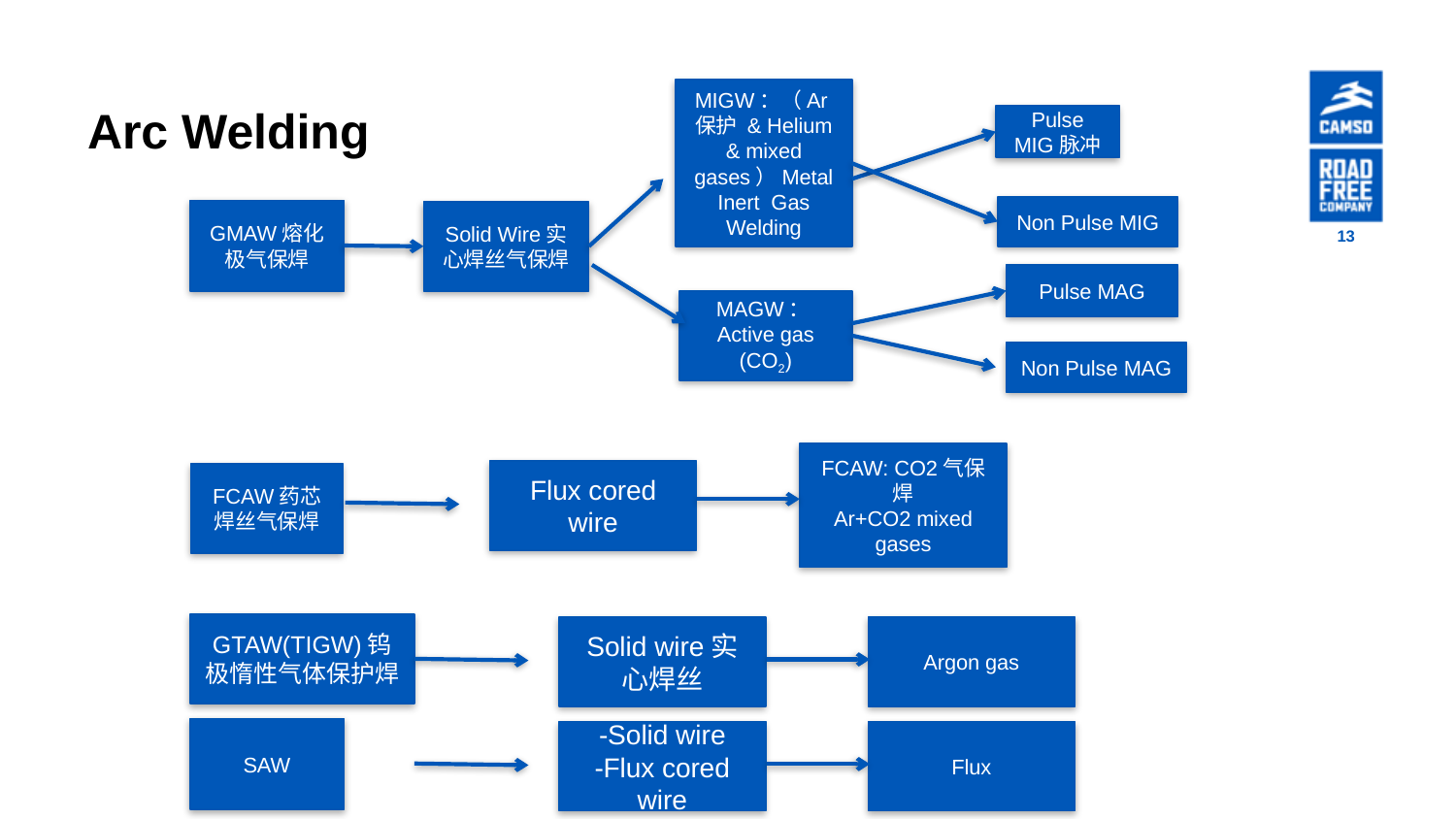

# Arc Welding
MIGW：（Ar保护 & Helium & mixed gases）Metal Inert  Gas Welding
Pulse MIG脉冲
Non Pulse MIG
GMAW熔化极气保焊
Solid Wire实心焊丝气保焊
13
Pulse MAG
MAGW：Active gas (CO2)
Non Pulse MAG
FCAW: CO2气保焊
Ar+CO2 mixed gases
Flux cored wire
FCAW药芯焊丝气保焊
GTAW(TIGW)钨极惰性气体保护焊
Solid wire实心焊丝
Argon gas
SAW
-Solid wire
-Flux cored wire
Flux